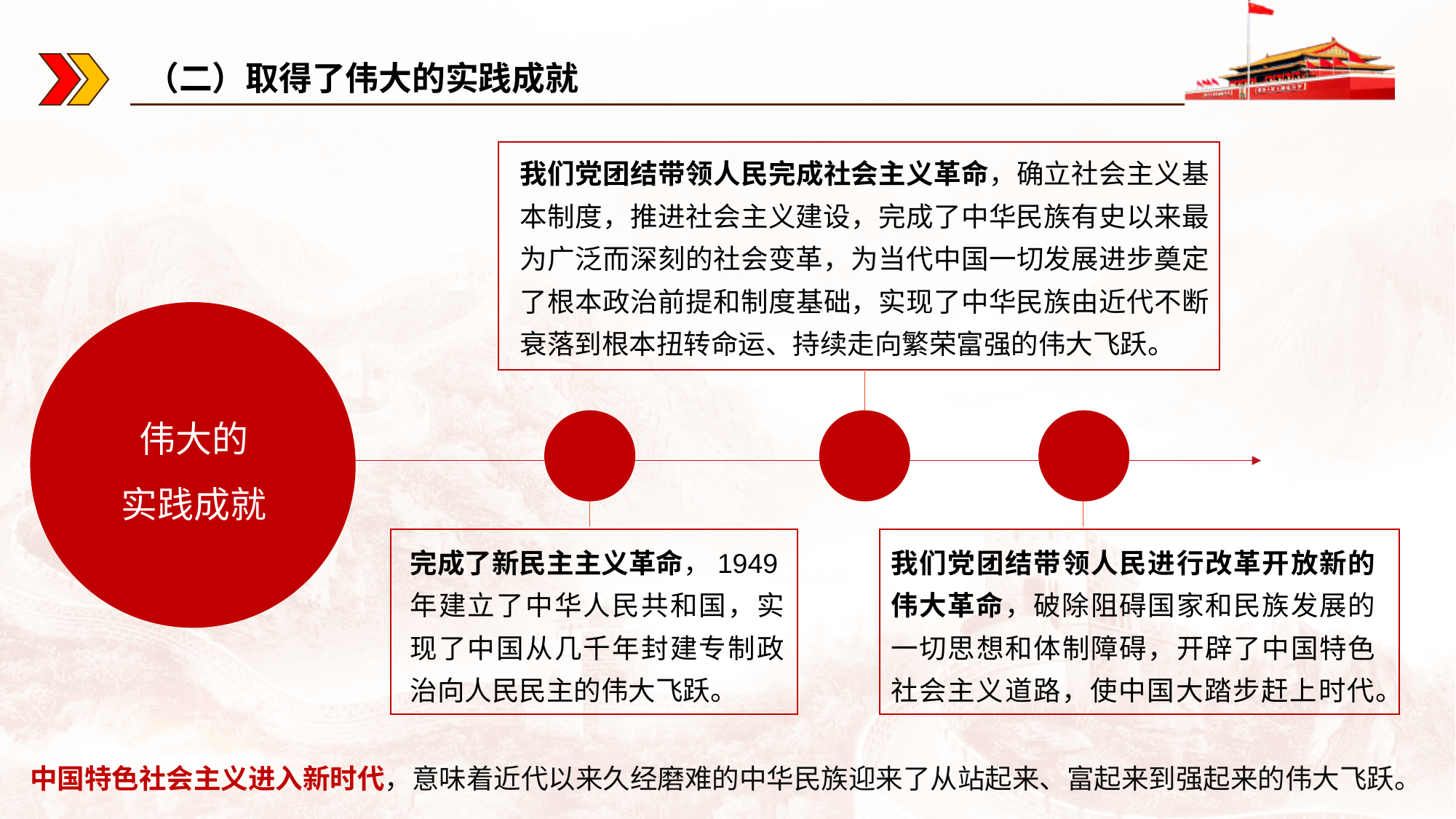

（二）取得了伟大的实践成就

我们党团结带领人民完成社会主义革命，确立社会主义基本制度，推进社会主义建设，完成了中华民族有史以来最为广泛而深刻的社会变革，为当代中国一切发展进步奠定了根本政治前提和制度基础，实现了中华民族由近代不断衰落到根本扭转命运、持续走向繁荣富强的伟大飞跃。

伟大的
实践成就

完成了新民主主义革命，1949年建立了中华人民共和国，实现了中国从几千年封建专制政治向人民民主的伟大飞跃。
我们党团结带领人民进行改革开放新的伟大革命，破除阻碍国家和民族发展的一切思想和体制障碍，开辟了中国特色社会主义道路，使中国大踏步赶上时代。
中国特色社会主义进入新时代，意味着近代以来久经磨难的中华民族迎来了从站起来、富起来到强起来的伟大飞跃。